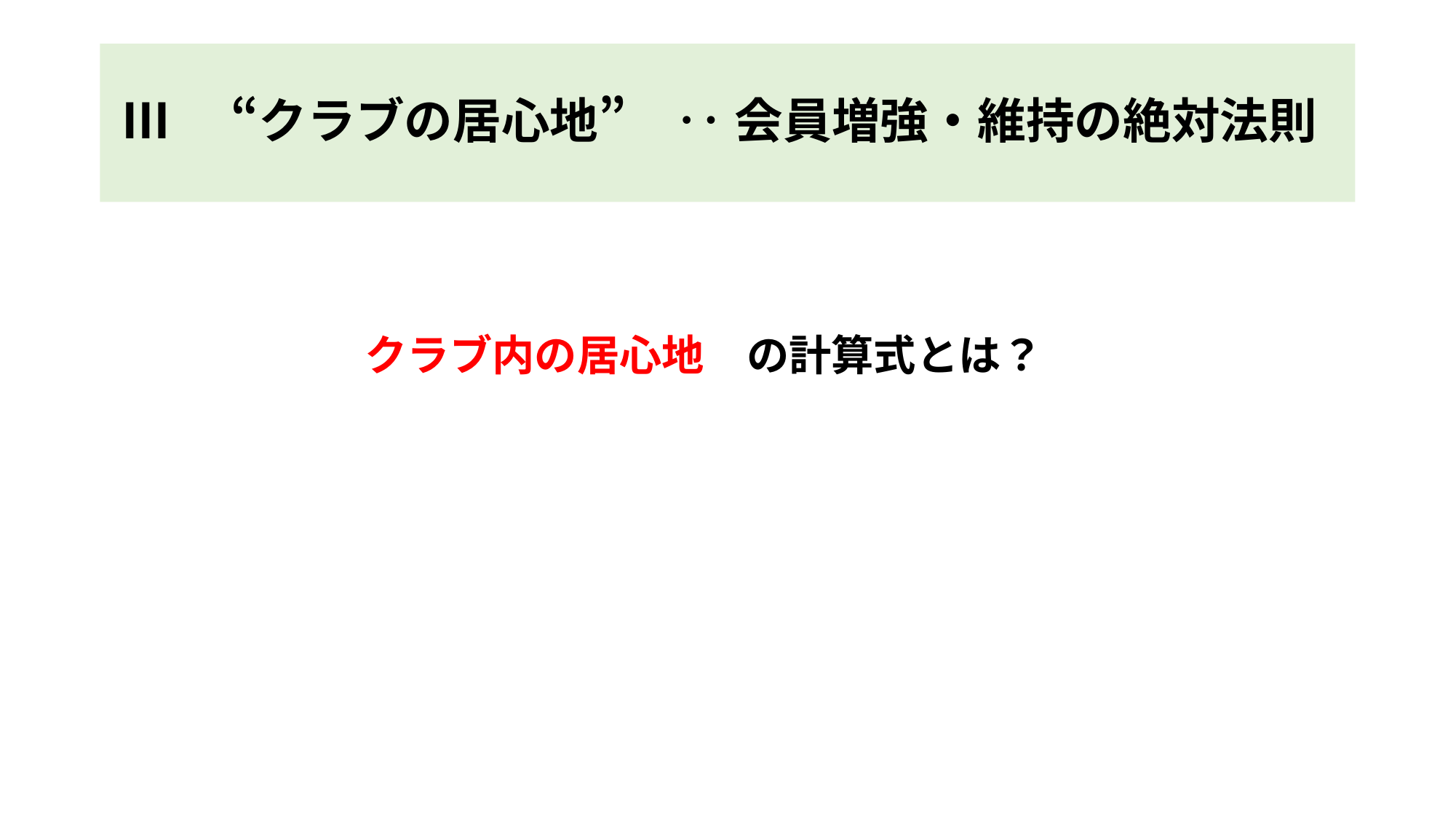

# Ⅲ　“クラブの居心地”　‥ 会員増強・維持の絶対法則

　　　　　　クラブ内の居心地　の計算式とは？